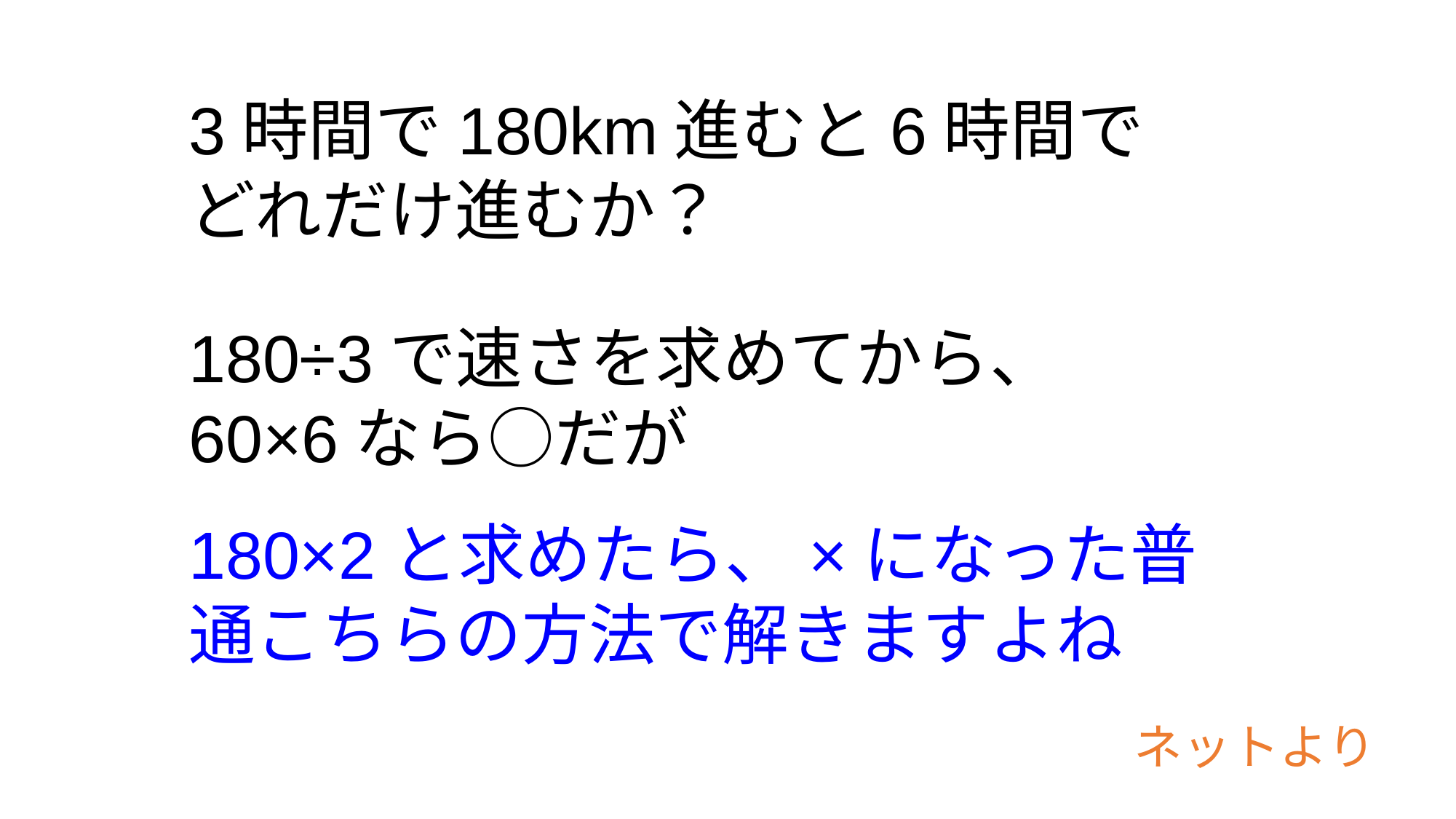

3時間で180km進むと6時間で
どれだけ進むか？
180÷3で速さを求めてから、60×6なら○だが
180×2と求めたら、×になった普通こちらの方法で解きますよね
ネットより